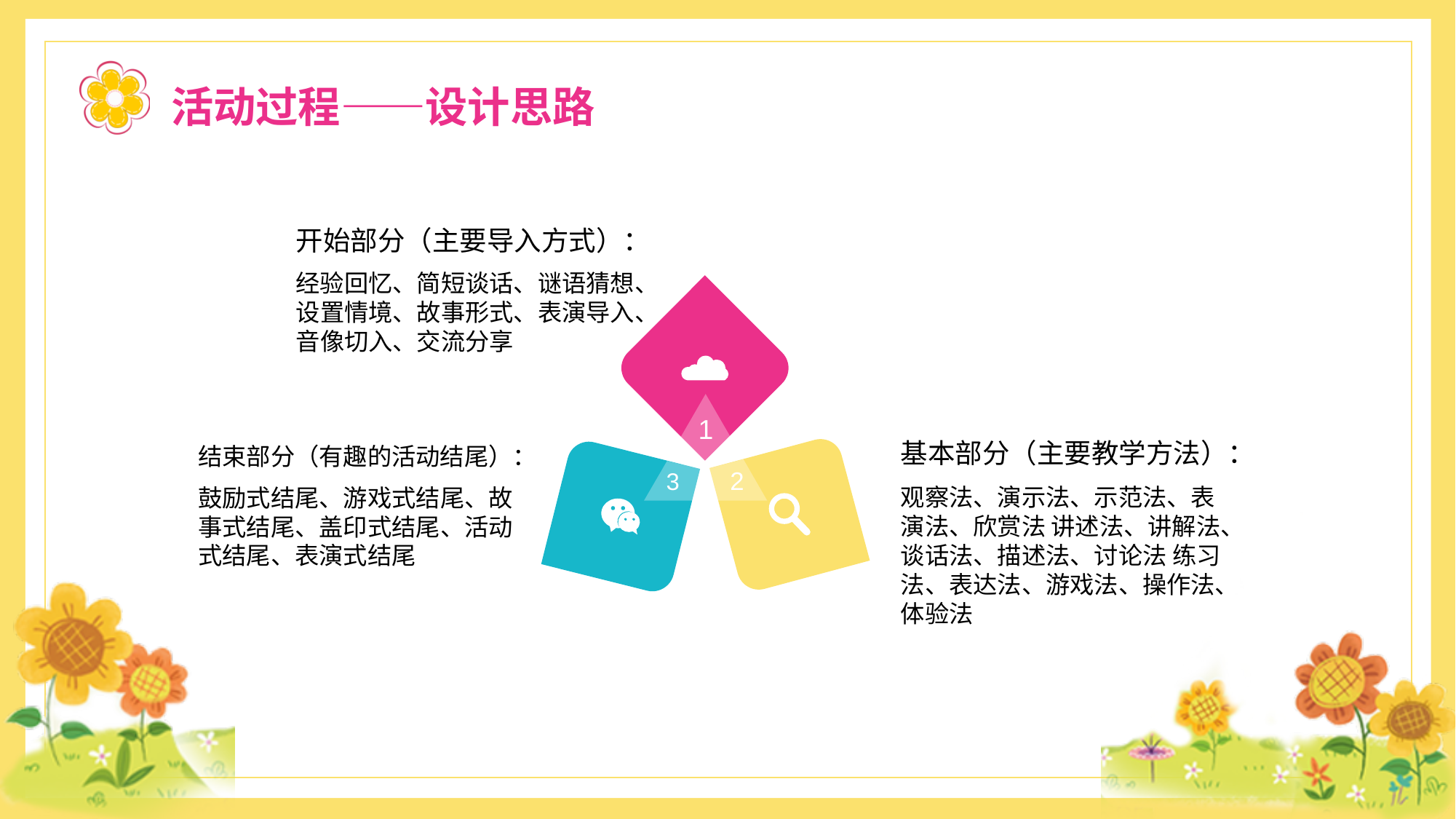

活动过程——设计思路
开始部分（主要导入方式）：
经验回忆、简短谈话、谜语猜想、设置情境、故事形式、表演导入、音像切入、交流分享

1
基本部分（主要教学方法）：
结束部分（有趣的活动结尾）：

2
3
观察法、演示法、示范法、表演法、欣赏法 讲述法、讲解法、谈话法、描述法、讨论法 练习法、表达法、游戏法、操作法、体验法
鼓励式结尾、游戏式结尾、故事式结尾、盖印式结尾、活动式结尾、表演式结尾